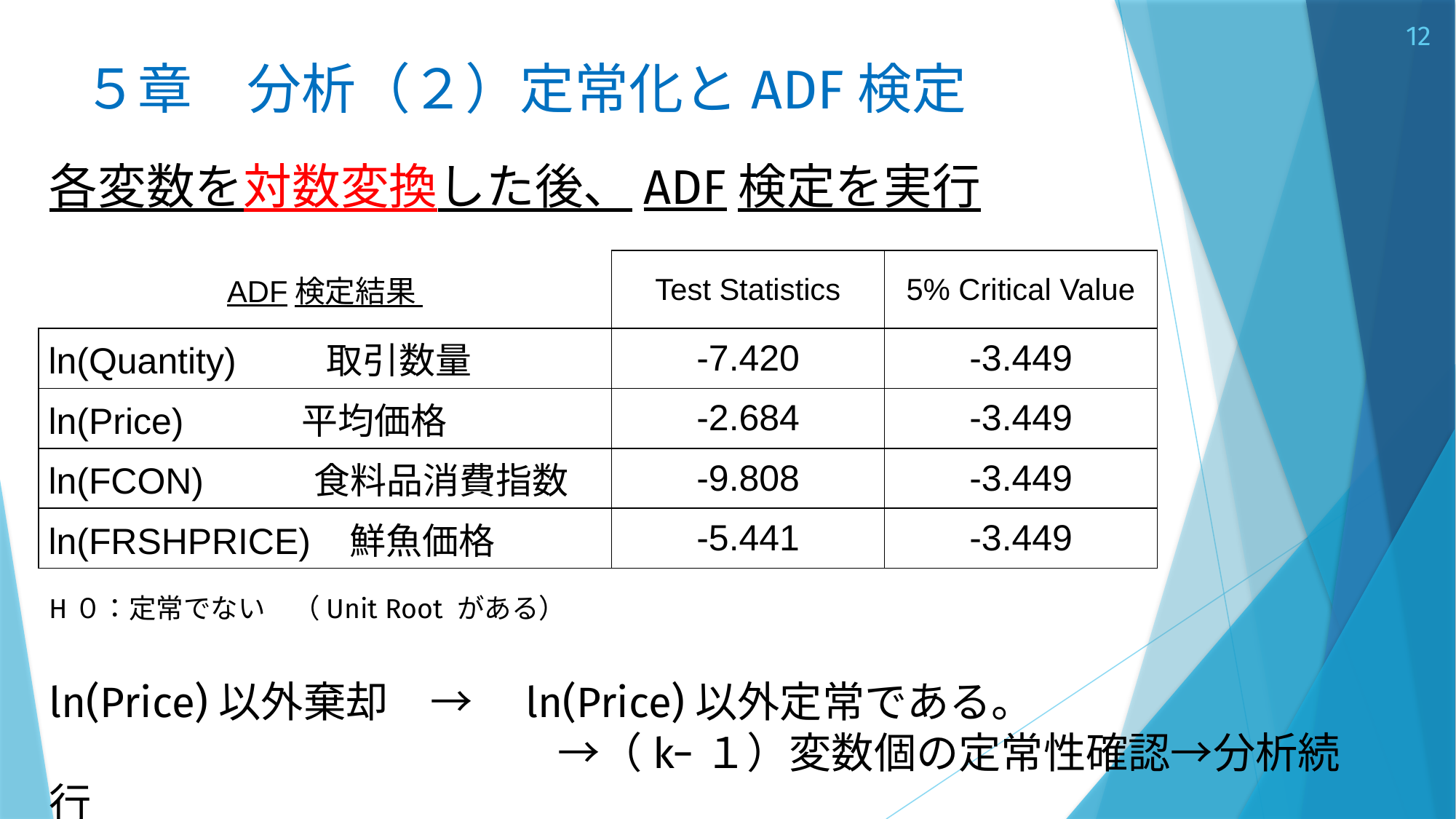

12
# ５章　分析（２）定常化とADF検定
各変数を対数変換した後、ADF検定を実行
| ADF検定結果 | Test Statistics | 5% Critical Value |
| --- | --- | --- |
| ln(Quantity) 取引数量 | -7.420 | -3.449 |
| ln(Price)　 平均価格 | -2.684 | -3.449 |
| ln(FCON)　 食料品消費指数 | -9.808 | -3.449 |
| ln(FRSHPRICE) 鮮魚価格 | -5.441 | -3.449 |
H０：定常でない　（Unit Root がある）

ln(Price)以外棄却　→　ln(Price)以外定常である。
　　　　　　　　　　　　→（k−１）変数個の定常性確認→分析続行